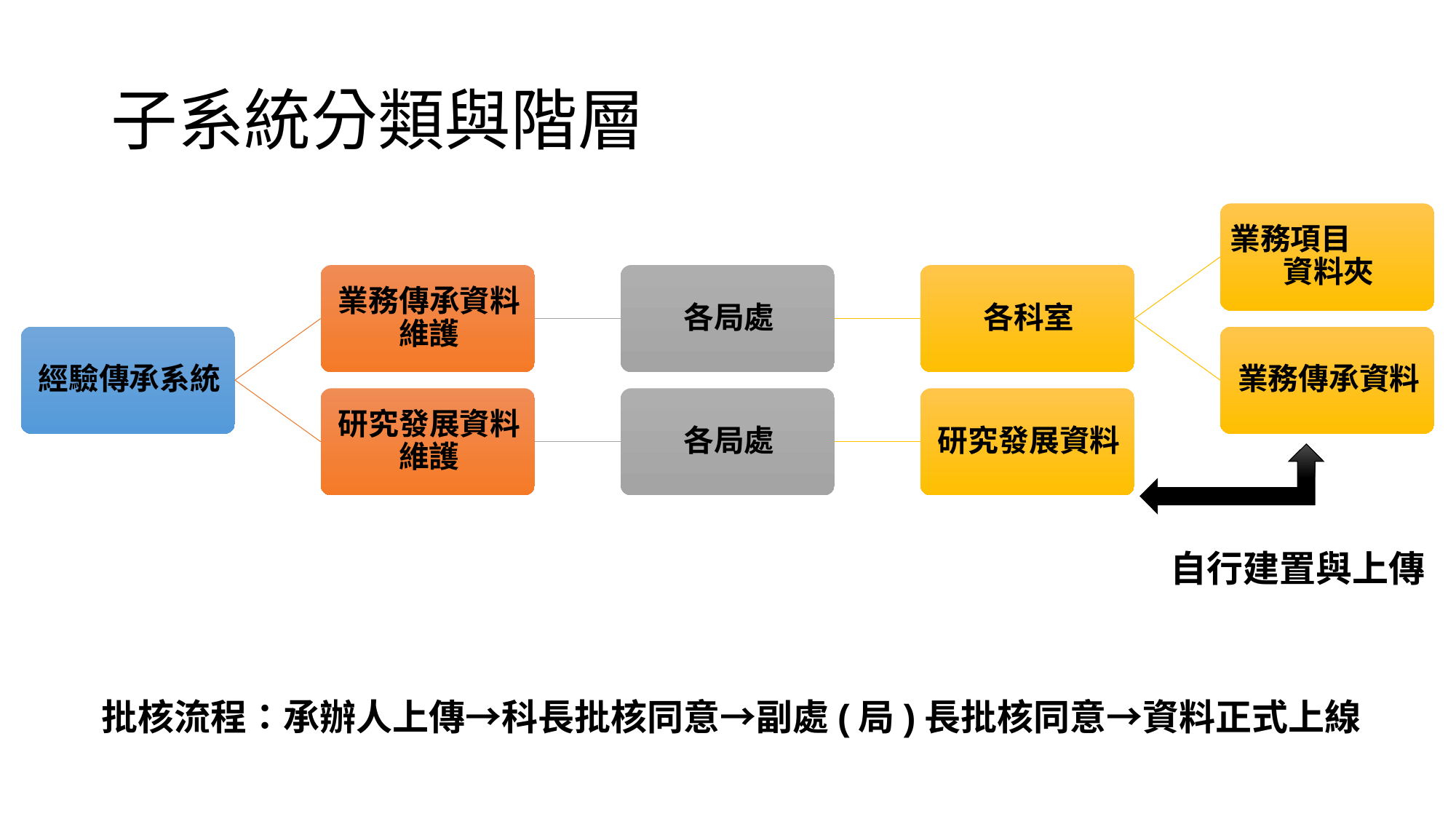

# 子系統分類與階層
經驗傳承系統

業務傳承資料維護

各局處

各科室

業務項目            資料夾

業務傳承資料

研究發展資料維護

各局處

研究發展資料

自行建置與上傳
批核流程：承辦人上傳→科長批核同意→副處(局)長批核同意→資料正式上線